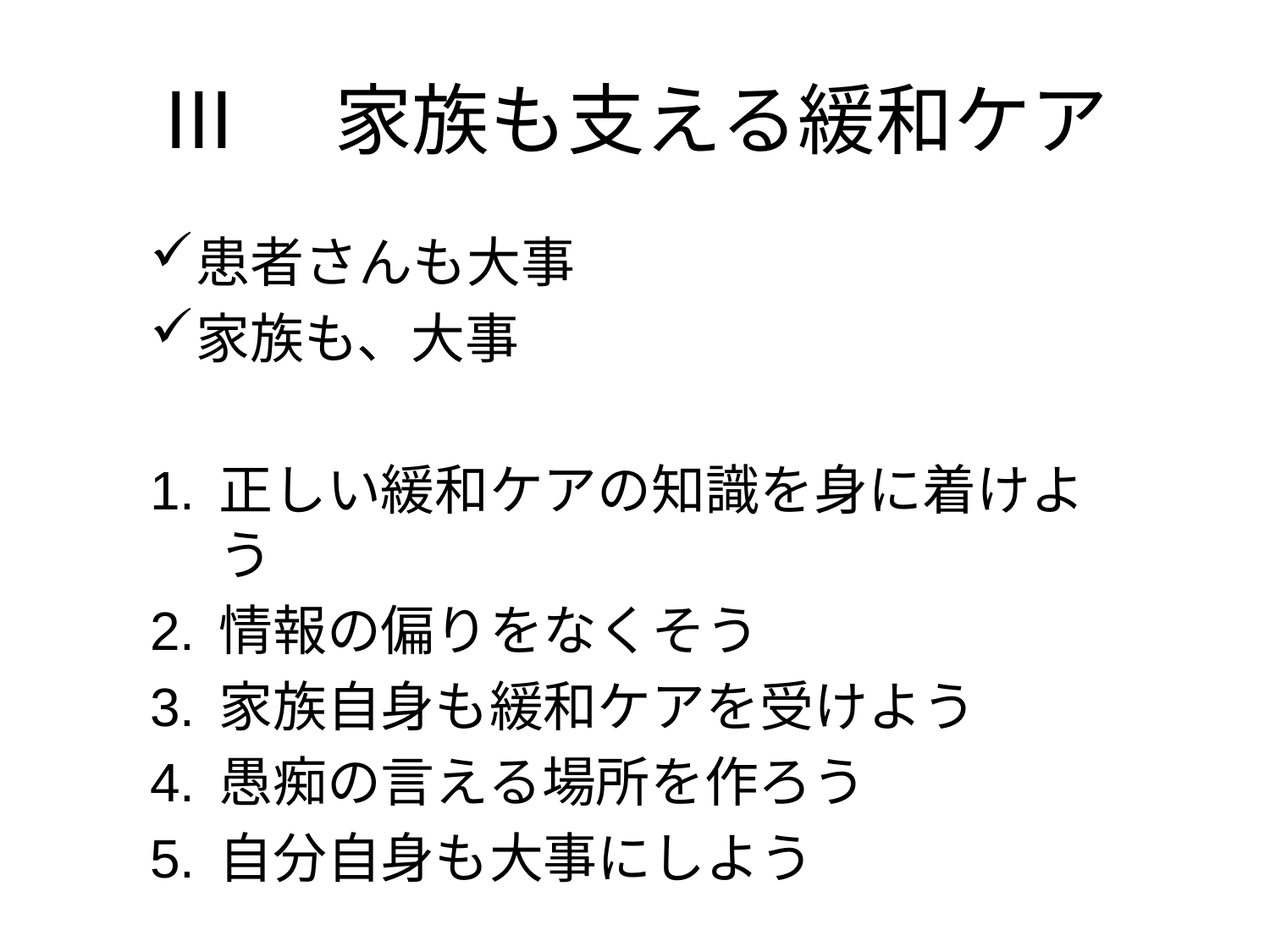

# Ⅲ　家族も支える緩和ケア
患者さんも大事
家族も、大事

正しい緩和ケアの知識を身に着けよう
情報の偏りをなくそう
家族自身も緩和ケアを受けよう
愚痴の言える場所を作ろう
自分自身も大事にしよう